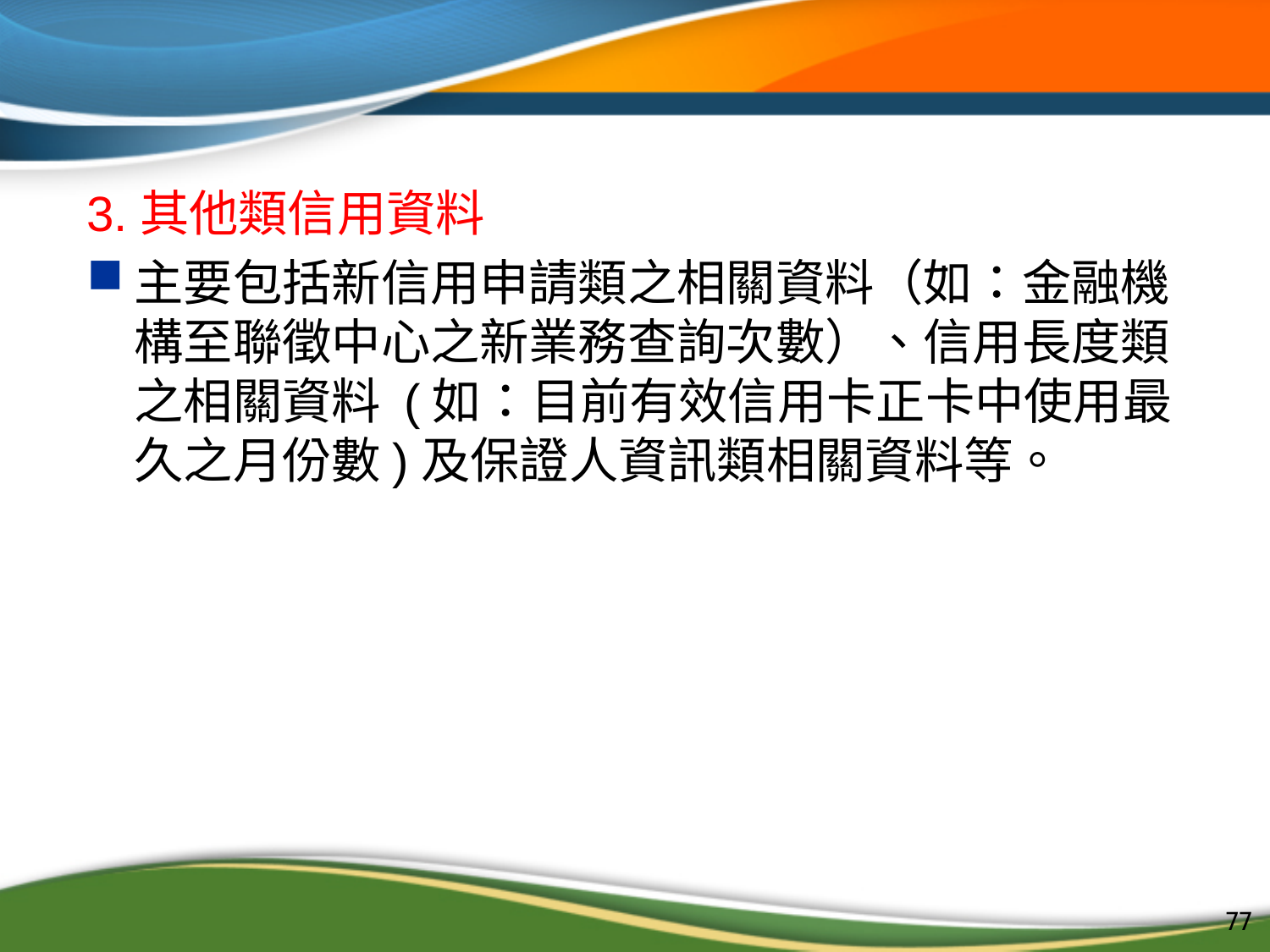

#
3.其他類信用資料
主要包括新信用申請類之相關資料（如：金融機構至聯徵中心之新業務查詢次數）、信用長度類之相關資料 (如：目前有效信用卡正卡中使用最久之月份數)及保證人資訊類相關資料等。

77